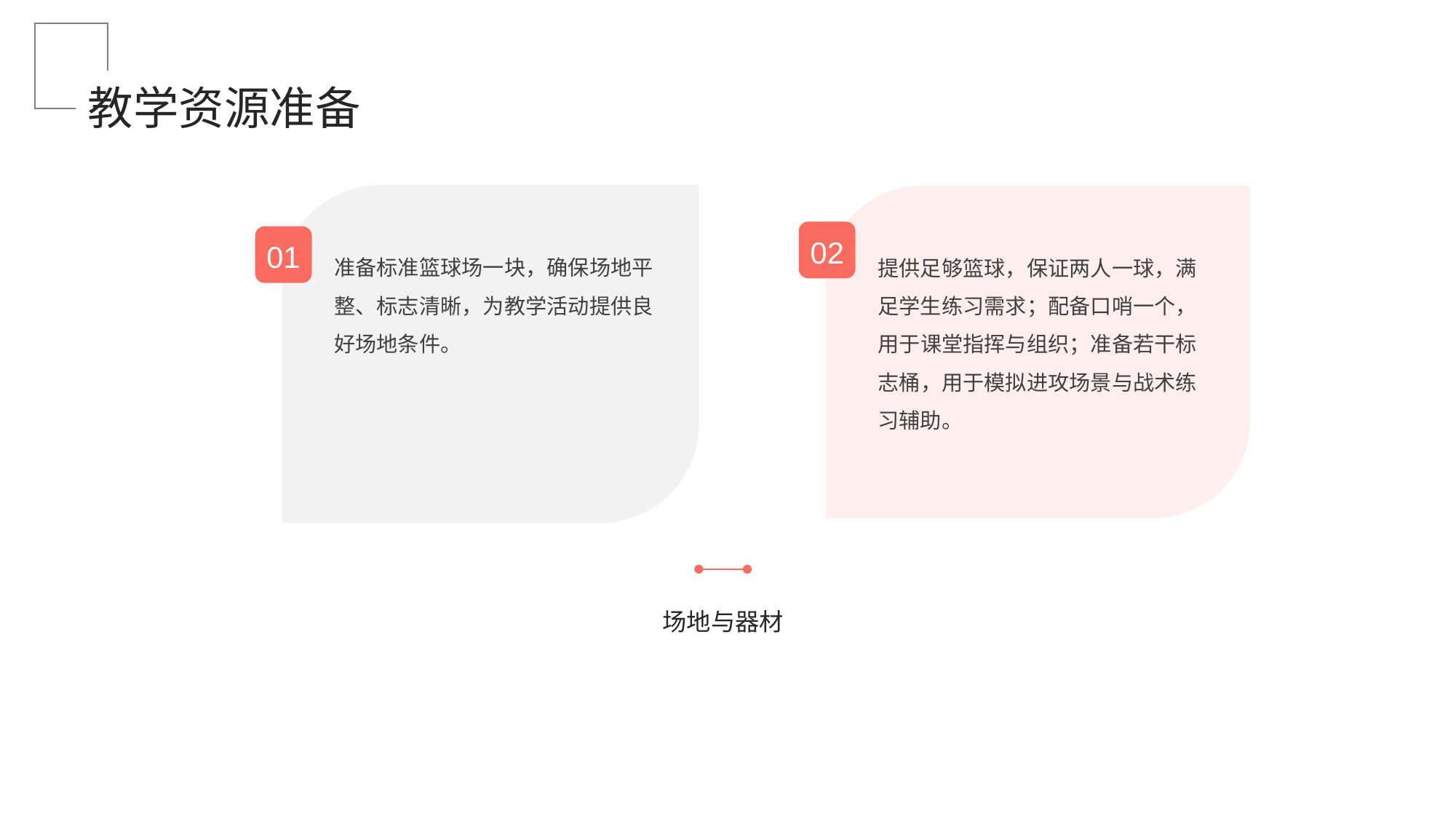

教学资源准备

02
01
准备标准篮球场一块，确保场地平整、标志清晰，为教学活动提供良好场地条件。
提供足够篮球，保证两人一球，满足学生练习需求；配备口哨一个，用于课堂指挥与组织；准备若干标志桶，用于模拟进攻场景与战术练习辅助。
场地与器材